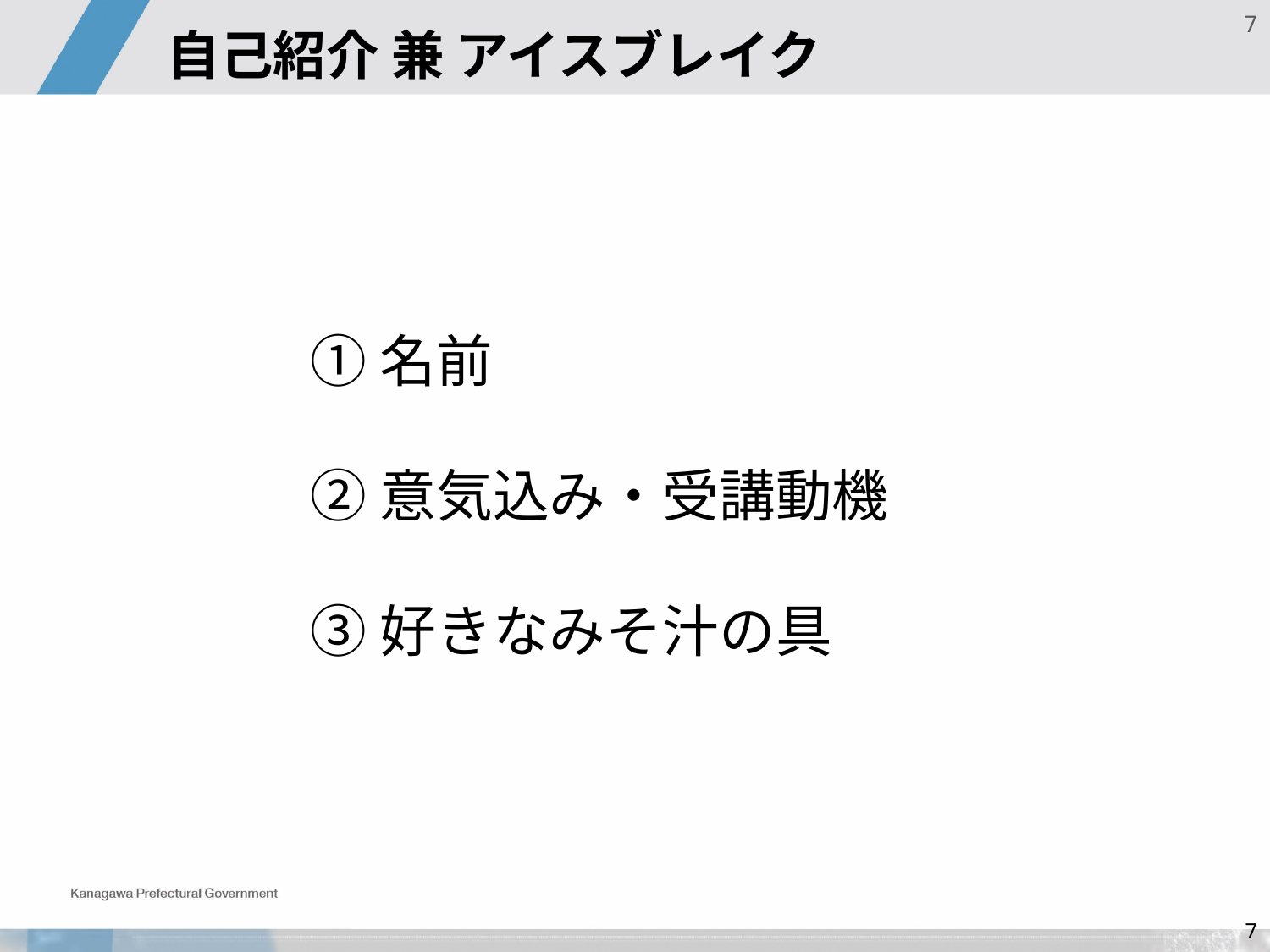

7
# 自己紹介 兼 アイスブレイク
①名前
②意気込み・受講動機
③好きなみそ汁の具
7